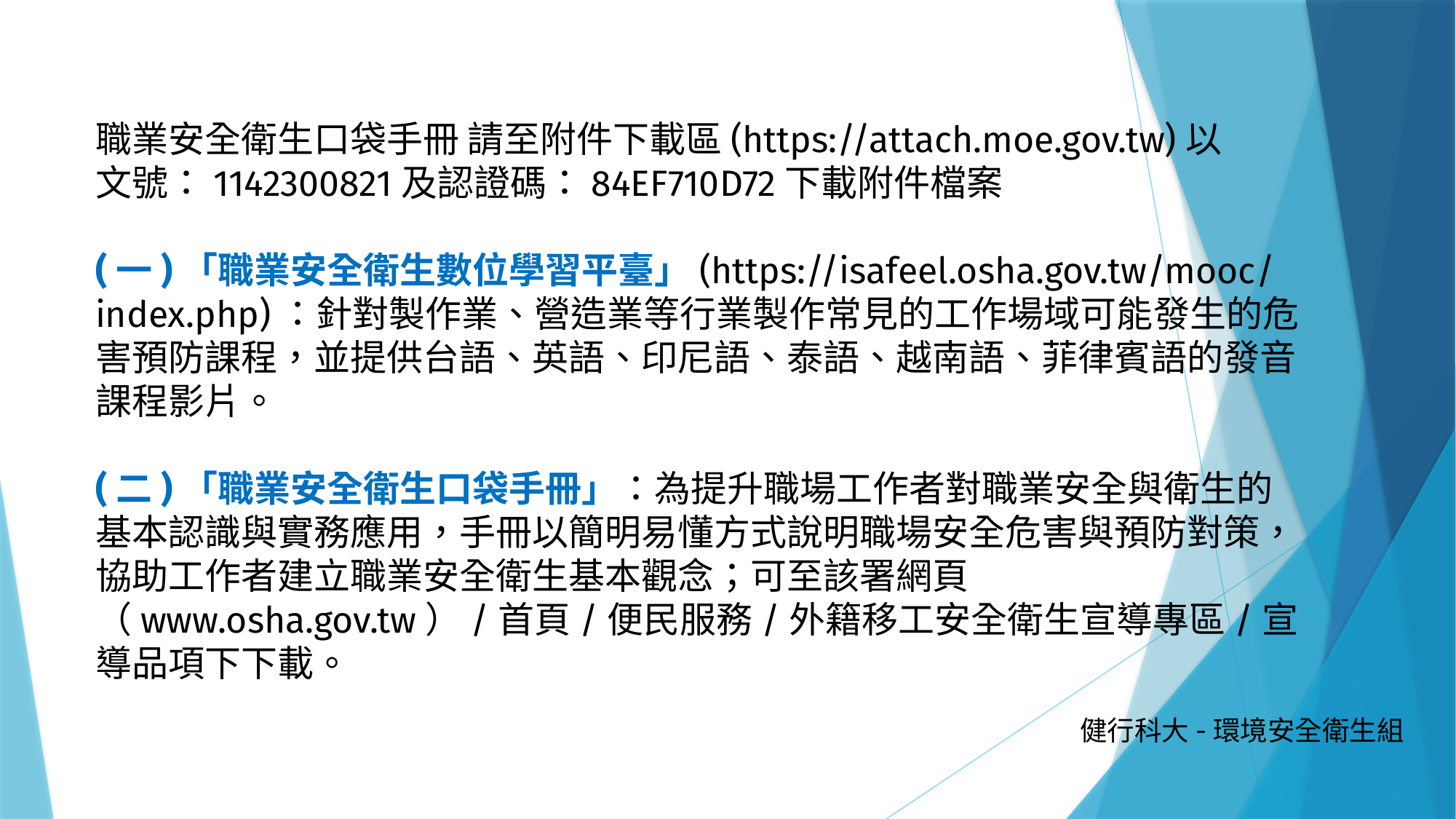

職業安全衛生口袋手冊 請至附件下載區(https://attach.moe.gov.tw)以
文號：1142300821及認證碼：84EF710D72下載附件檔案

(一)「職業安全衛生數位學習平臺」(https://isafeel.osha.gov.tw/mooc/index.php)：針對製作業、營造業等行業製作常見的工作場域可能發生的危害預防課程，並提供台語、英語、印尼語、泰語、越南語、菲律賓語的發音課程影片。

(二)「職業安全衛生口袋手冊」：為提升職場工作者對職業安全與衛生的基本認識與實務應用，手冊以簡明易懂方式說明職場安全危害與預防對策，協助工作者建立職業安全衛生基本觀念；可至該署網頁（www.osha.gov.tw）/首頁/便民服務/外籍移工安全衛生宣導專區/宣導品項下下載。
健行科大-環境安全衛生組